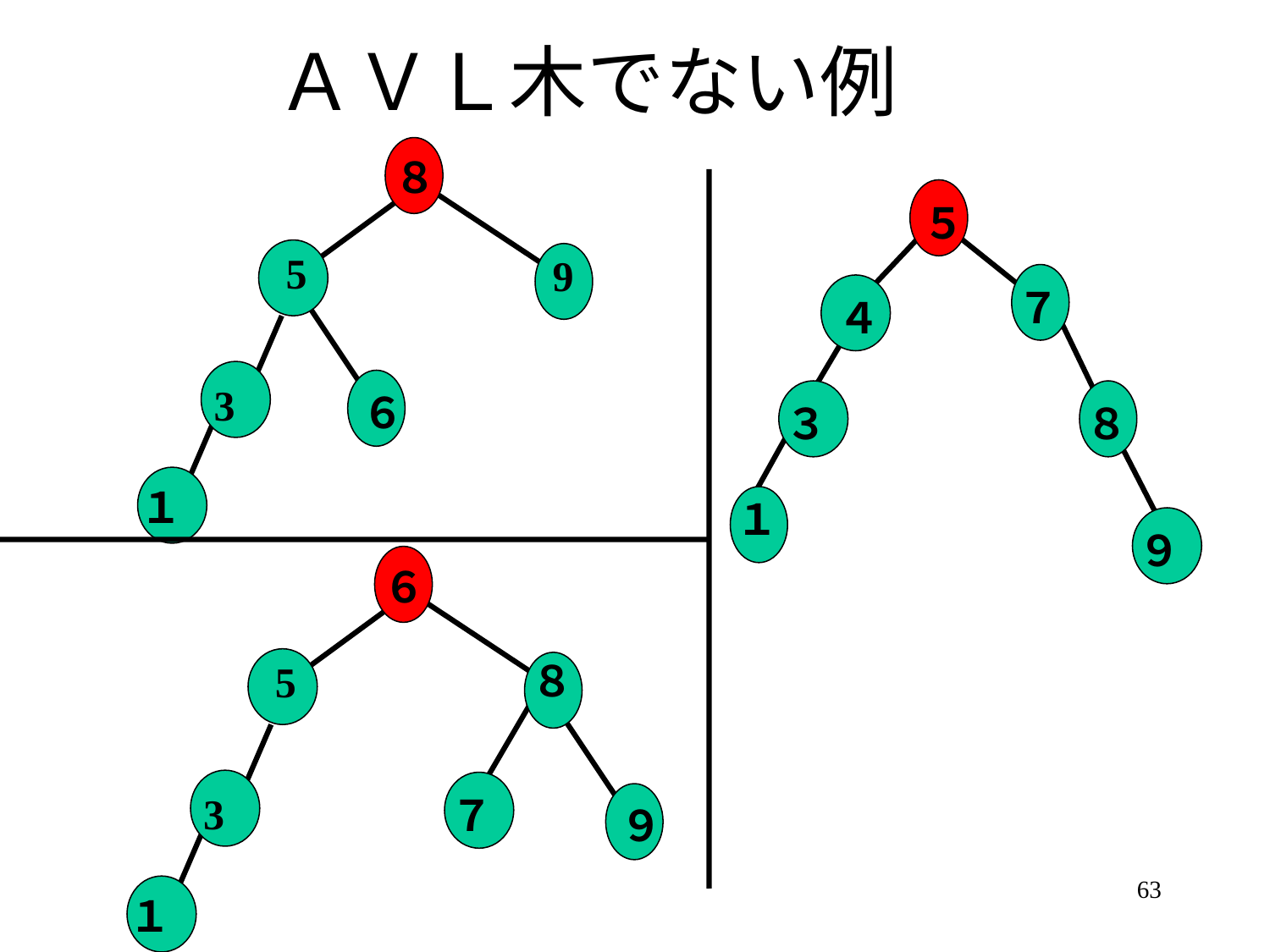

# ＡＶＬ木でない例

８

５

5
9

７
４

3
６

３
８

１

１

９

６

８
5

3
７

９

63

１